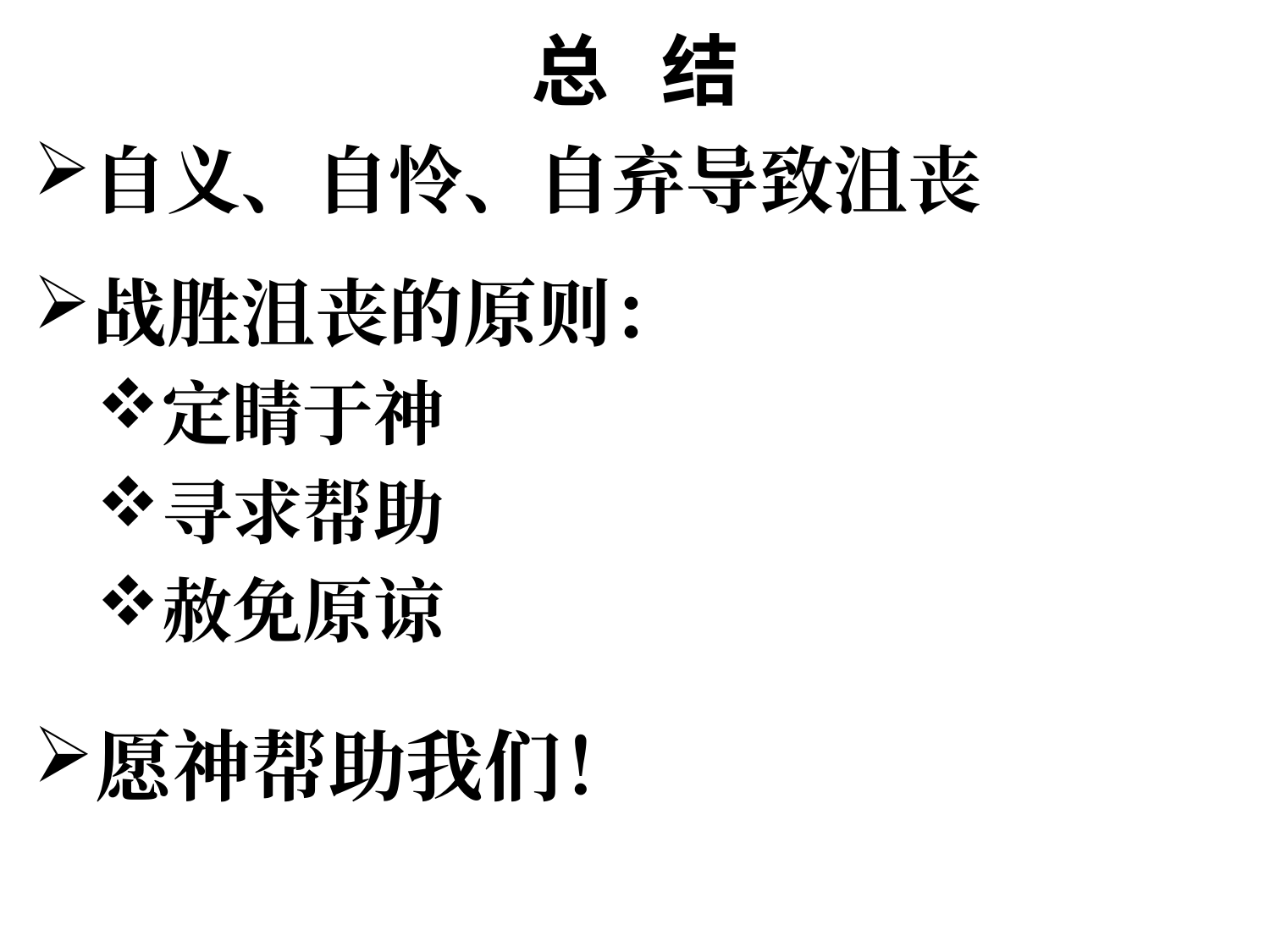

# 总   结
自义、自怜、自弃导致沮丧

战胜沮丧的原则：
定睛于神
寻求帮助
赦免原谅

愿神帮助我们！